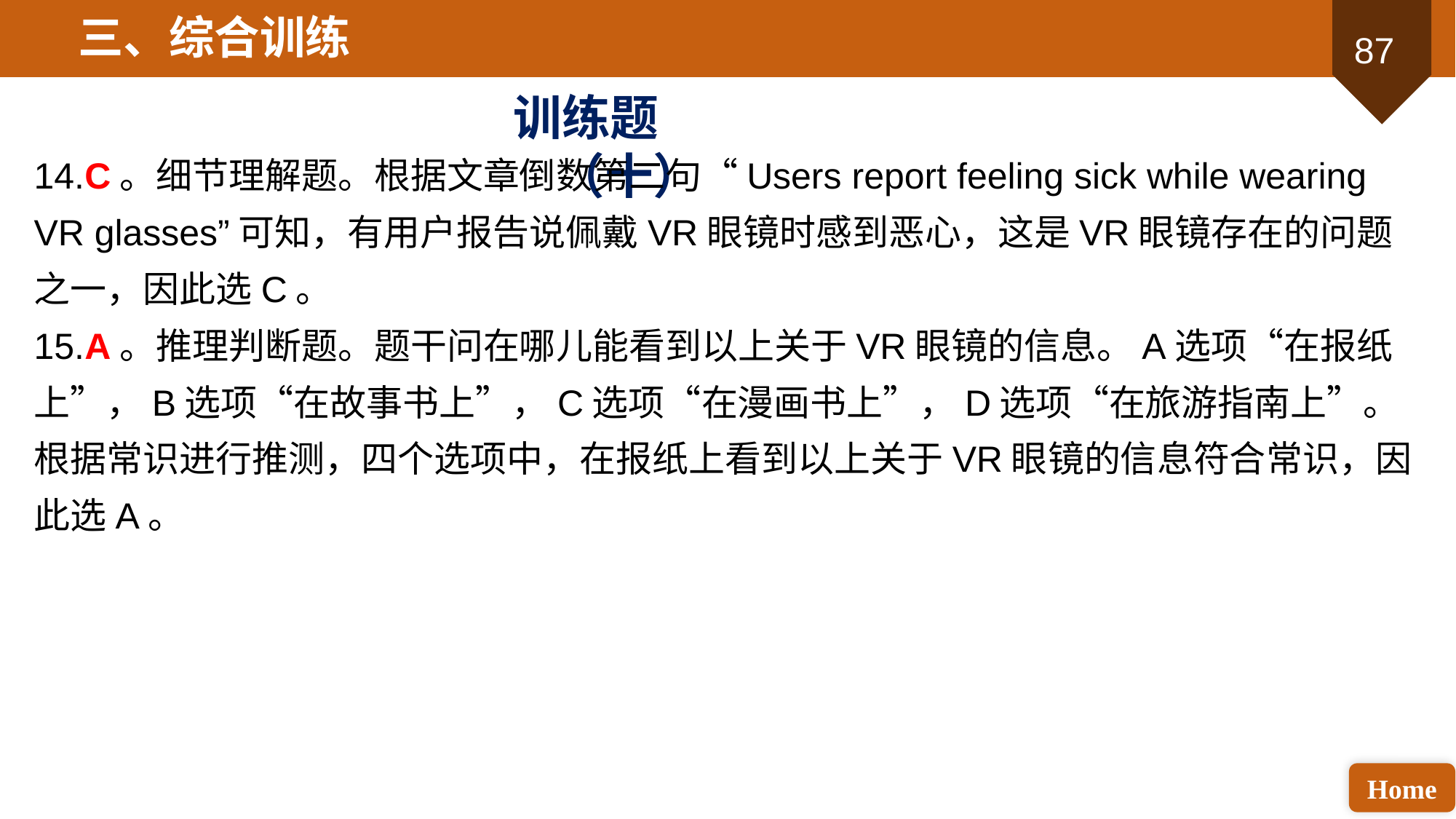

三、综合训练
训练题（十）
14.C。细节理解题。根据文章倒数第二句“Users report feeling sick while wearing VR glasses”可知，有用户报告说佩戴VR眼镜时感到恶心，这是VR眼镜存在的问题之一，因此选C。
15.A。推理判断题。题干问在哪儿能看到以上关于VR眼镜的信息。A选项“在报纸上”，B选项“在故事书上”，C选项“在漫画书上”，D选项“在旅游指南上”。根据常识进行推测，四个选项中，在报纸上看到以上关于VR眼镜的信息符合常识，因此选A。